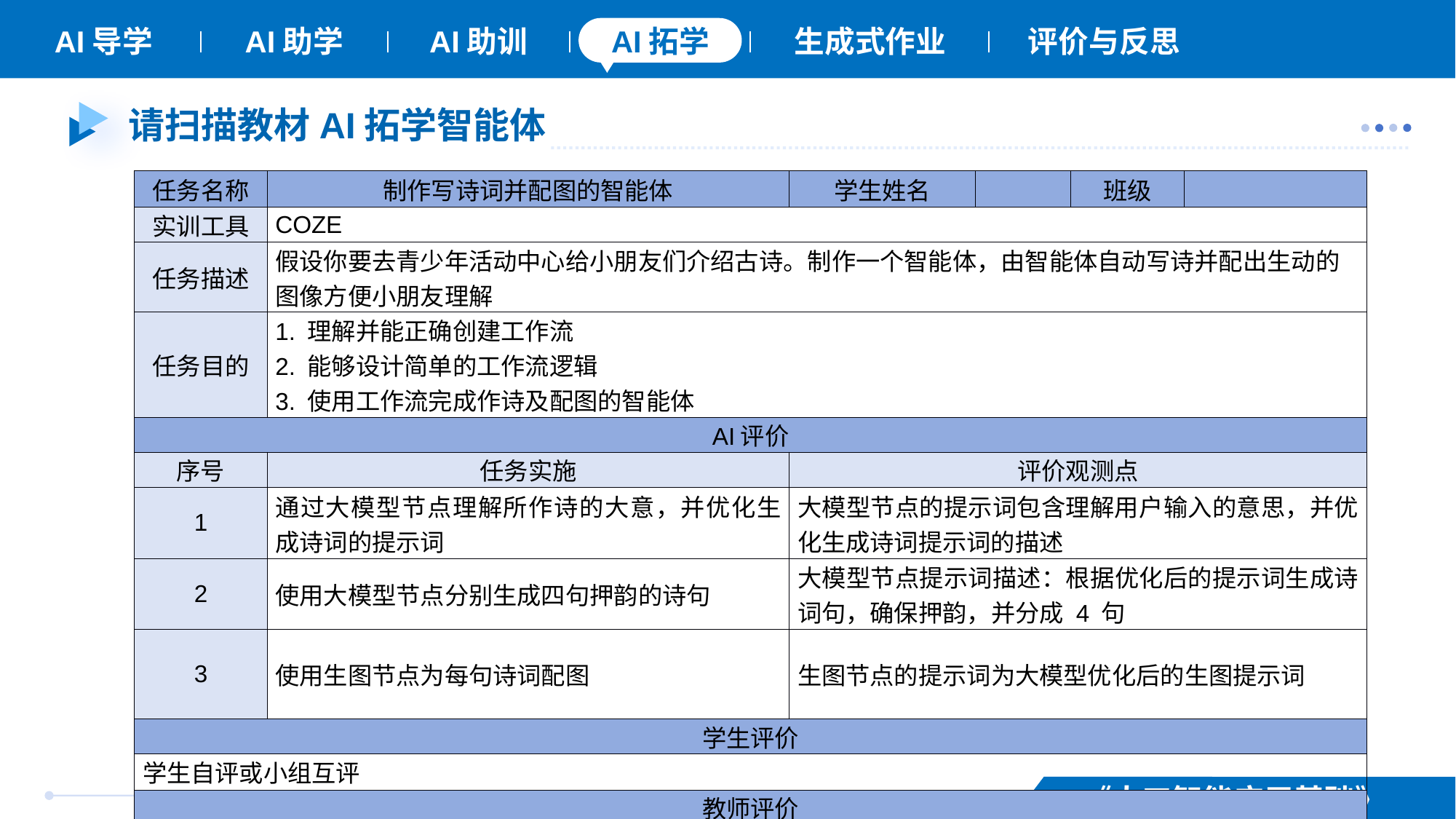

# 请扫描教材AI拓学智能体
| 任务名称 | 制作写诗词并配图的智能体 | 学生姓名 |  | 班级 |  |
| --- | --- | --- | --- | --- | --- |
| 实训工具 | COZE |  |  |  |  |
| 任务描述 | 假设你要去青少年活动中心给小朋友们介绍古诗。制作一个智能体，由智能体自动写诗并配出生动的图像方便小朋友理解 |  |  |  |  |
| 任务目的 | 1. 理解并能正确创建工作流 2. 能够设计简单的工作流逻辑 3. 使用工作流完成作诗及配图的智能体 |  |  |  |  |
| AI评价 |  |  |  |  |  |
| 序号 | 任务实施 | 评价观测点 |  |  |  |
| 1 | 通过大模型节点理解所作诗的大意，并优化生成诗词的提示词 | 大模型节点的提示词包含理解用户输入的意思，并优化生成诗词提示词的描述 |  |  |  |
| 2 | 使用大模型节点分别生成四句押韵的诗句 | 大模型节点提示词描述：根据优化后的提示词生成诗词句，确保押韵，并分成 4 句 |  |  |  |
| 3 | 使用生图节点为每句诗词配图 | 生图节点的提示词为大模型优化后的生图提示词 |  |  |  |
| 学生评价 |  |  |  |  |  |
| 学生自评或小组互评 |  |  |  |  |  |
| 教师评价 |  |  |  |  |  |
| 教师评估与总结 |  |  |  |  |  |